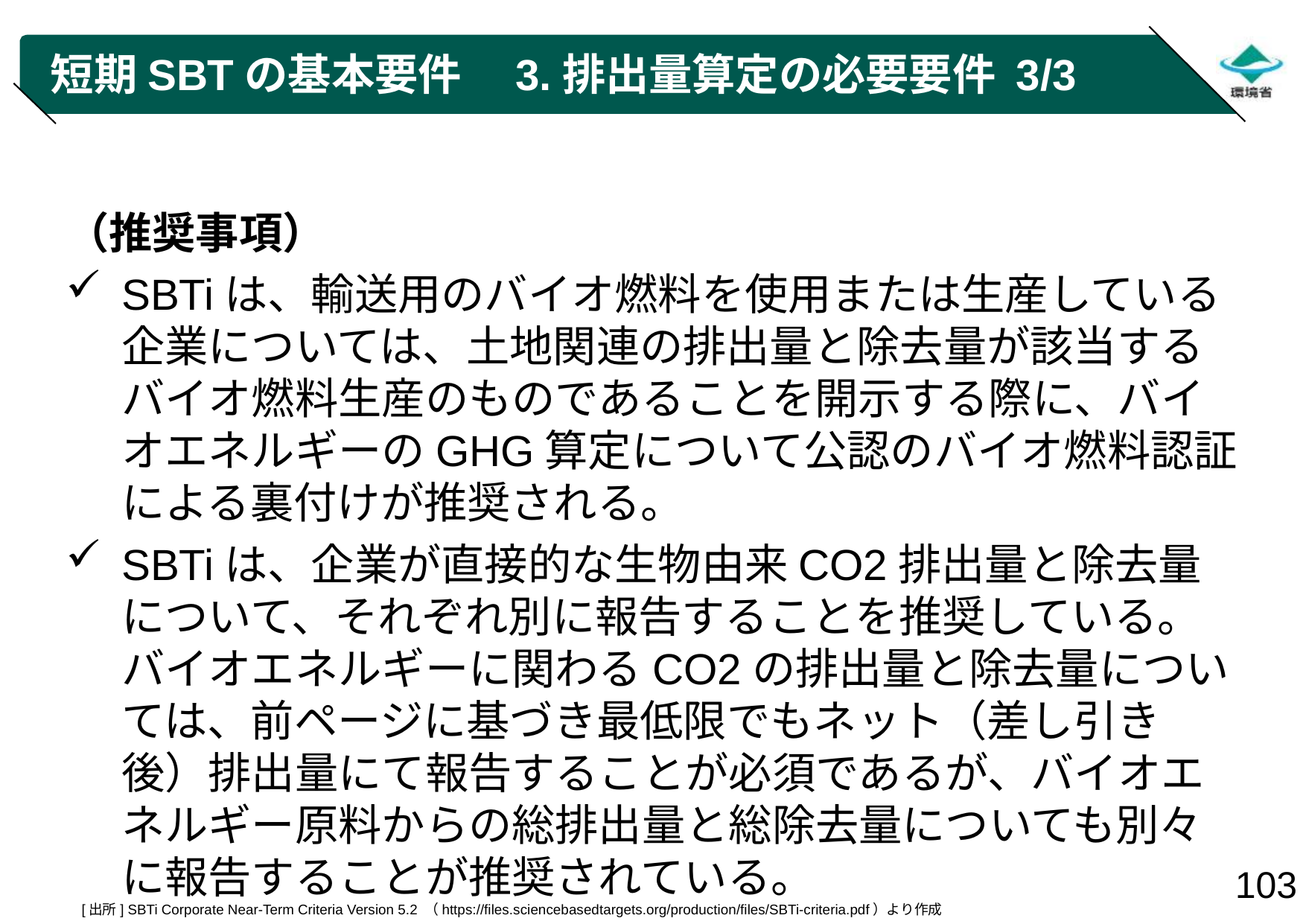

# 短期SBTの基本要件　3.排出量算定の必要要件 3/3
（推奨事項）
SBTiは、輸送用のバイオ燃料を使用または生産している企業については、土地関連の排出量と除去量が該当するバイオ燃料生産のものであることを開示する際に、バイオエネルギーのGHG算定について公認のバイオ燃料認証による裏付けが推奨される。
SBTiは、企業が直接的な生物由来CO2排出量と除去量について、それぞれ別に報告することを推奨している。バイオエネルギーに関わるCO2の排出量と除去量については、前ページに基づき最低限でもネット（差し引き後）排出量にて報告することが必須であるが、バイオエネルギー原料からの総排出量と総除去量についても別々に報告することが推奨されている。
[出所] SBTi Corporate Near-Term Criteria Version 5.2 （https://files.sciencebasedtargets.org/production/files/SBTi-criteria.pdf）より作成